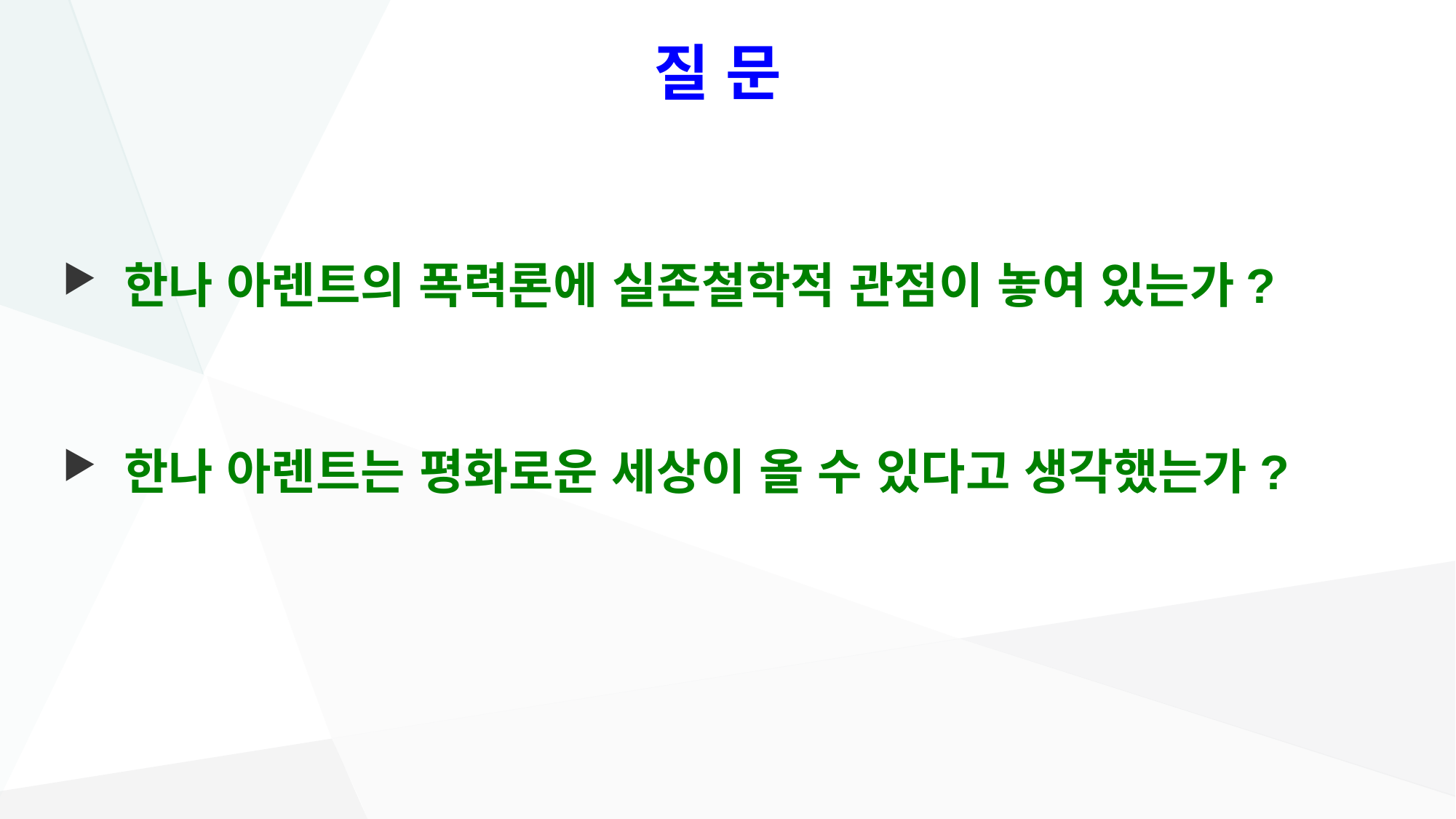

# 질 문

 한나 아렌트의 폭력론에 실존철학적 관점이 놓여 있는가?

 한나 아렌트는 평화로운 세상이 올 수 있다고 생각했는가?